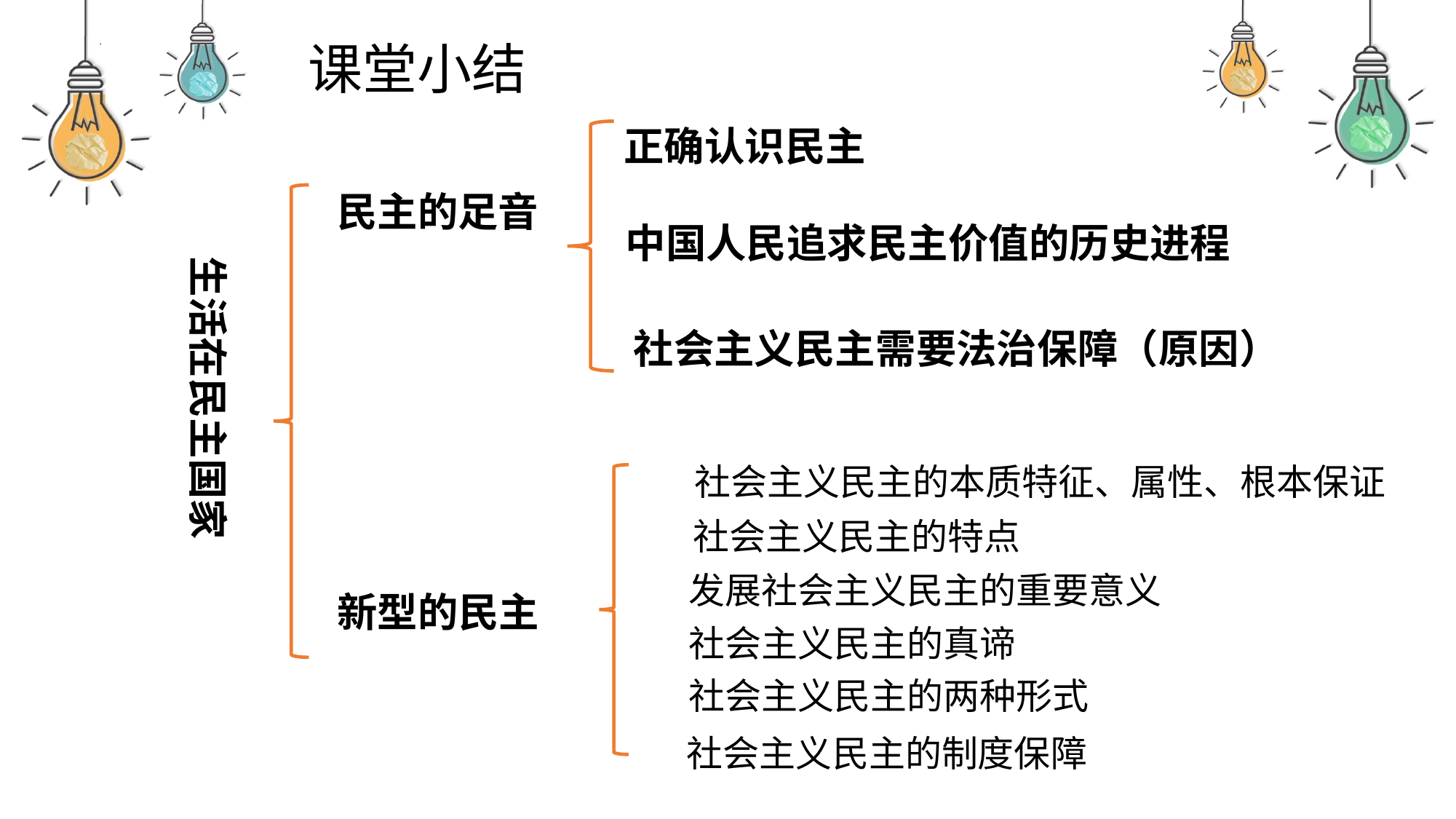

课堂小结
正确认识民主

民主的足音

中国人民追求民主价值的历史进程
生活在民主国家
社会主义民主需要法治保障（原因）

社会主义民主的本质特征、属性、根本保证

社会主义民主的特点
发展社会主义民主的重要意义
新型的民主
社会主义民主的真谛
社会主义民主的两种形式
社会主义民主的制度保障